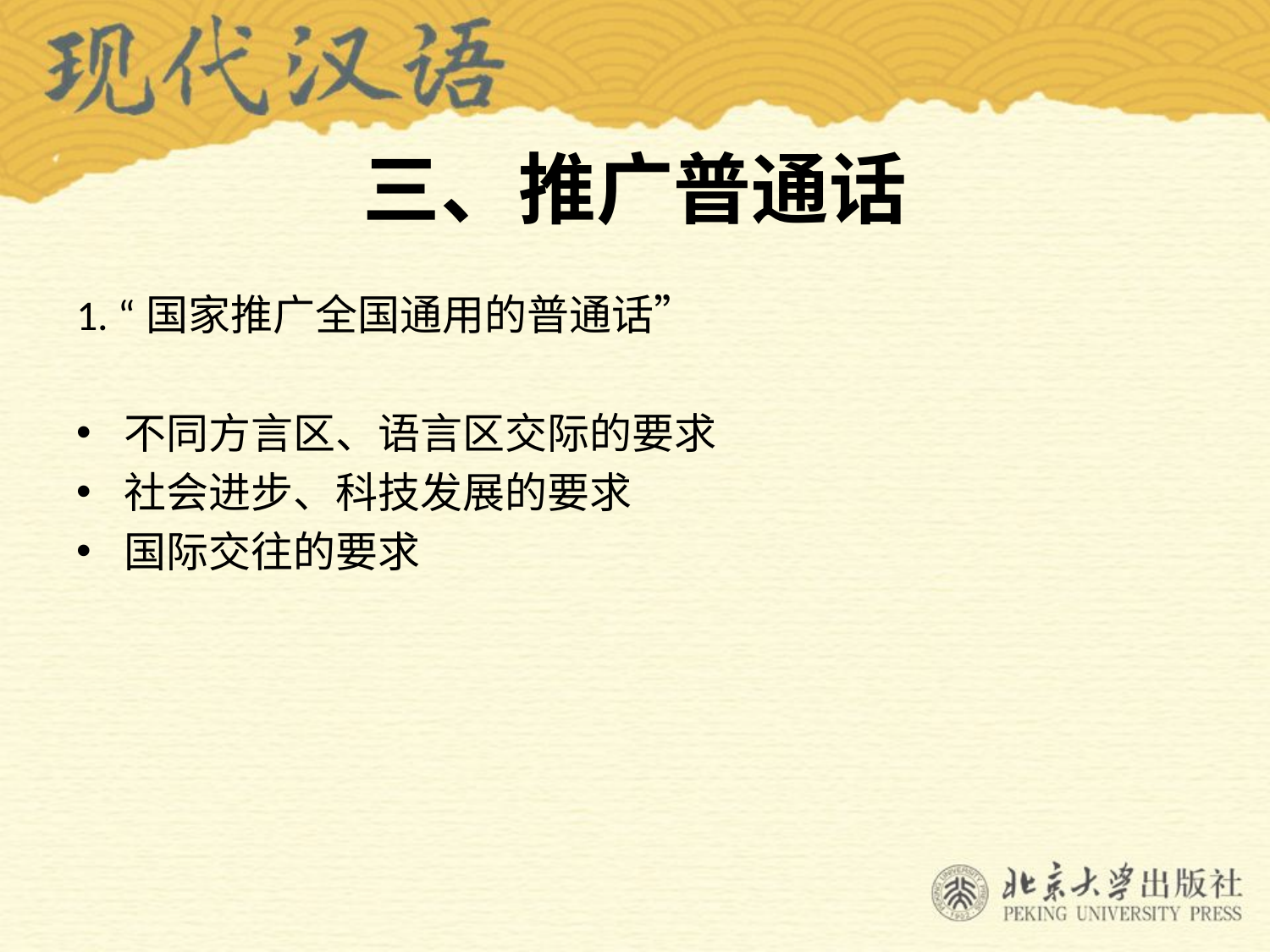

# 三、推广普通话
1. “国家推广全国通用的普通话”

不同方言区、语言区交际的要求
社会进步、科技发展的要求
国际交往的要求